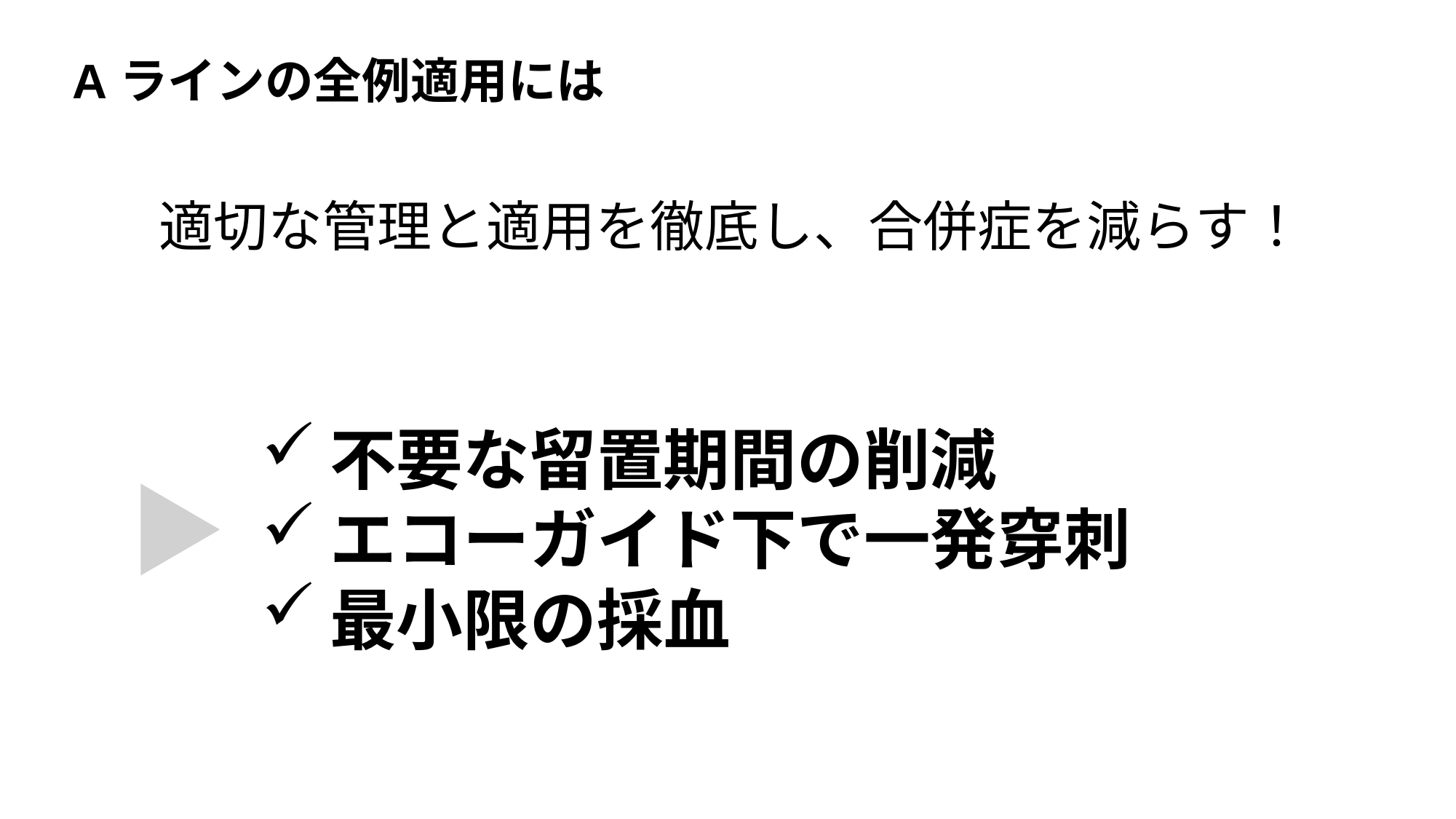

Aラインの全例適用には
適切な管理と適用を徹底し、合併症を減らす！
不要な留置期間の削減
エコーガイド下で一発穿刺
最小限の採血